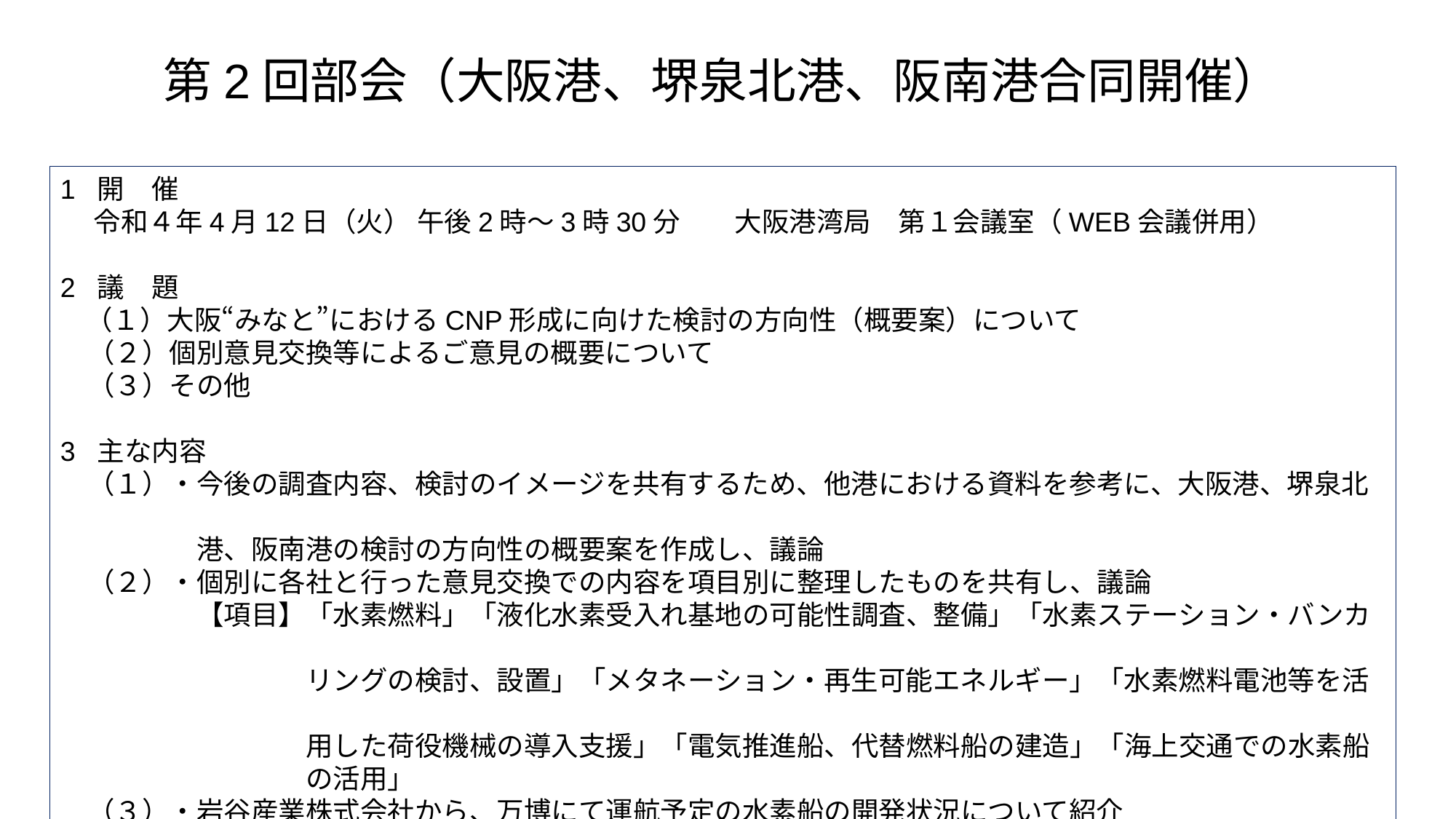

第2回部会（大阪港、堺泉北港、阪南港合同開催）
1  開　催
　 令和４年4月12日（火） 午後2時～3時30分　　大阪港湾局　第１会議室（WEB会議併用）

2  議　題
   （１）大阪“みなと”におけるCNP形成に向けた検討の方向性（概要案）について
　（２）個別意見交換等によるご意見の概要について
　（３）その他

3  主な内容
　（１）・今後の調査内容、検討のイメージを共有するため、他港における資料を参考に、大阪港、堺泉北
　　　　　港、阪南港の検討の方向性の概要案を作成し、議論
　（２）・個別に各社と行った意見交換での内容を項目別に整理したものを共有し、議論
　　　　　【項目】「水素燃料」「液化水素受入れ基地の可能性調査、整備」「水素ステーション・バンカ
　　　　　　　　　リングの検討、設置」「メタネーション・再生可能エネルギー」「水素燃料電池等を活
　　　　　　　　　用した荷役機械の導入支援」「電気推進船、代替燃料船の建造」「海上交通での水素船
　　　　　　　　　の活用」
　（３）・岩谷産業株式会社から、万博にて運航予定の水素船の開発状況について紹介